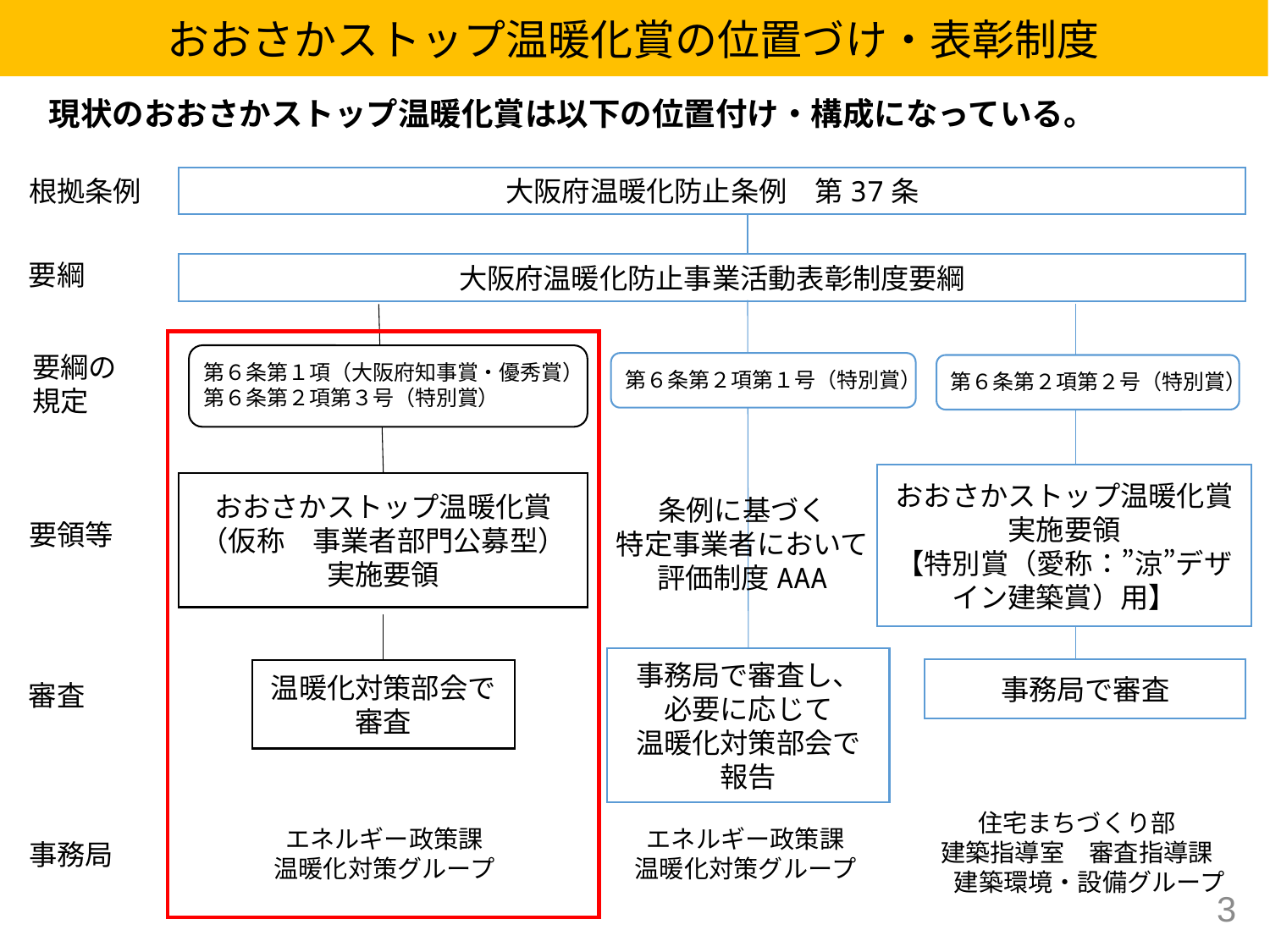

おおさかストップ温暖化賞の位置づけ・表彰制度
現状のおおさかストップ温暖化賞は以下の位置付け・構成になっている。
根拠条例
大阪府温暖化防止条例　第37条
要綱
大阪府温暖化防止事業活動表彰制度要綱

要綱の
規定

第６条第１項（大阪府知事賞・優秀賞）
第６条第２項第３号（特別賞）

第６条第２項第１号（特別賞）
第６条第２項第２号（特別賞）
おおさかストップ温暖化賞
実施要領
【特別賞（愛称：”涼”デザイン建築賞）用】
おおさかストップ温暖化賞
（仮称　事業者部門公募型）
実施要領
条例に基づく
特定事業者において
評価制度AAA
要領等
事務局で審査し、
必要に応じて
温暖化対策部会で
報告
事務局で審査
温暖化対策部会で審査
審査
住宅まちづくり部
建築指導室　審査指導課
　建築環境・設備グループ
エネルギー政策課
温暖化対策グループ
エネルギー政策課
温暖化対策グループ
事務局
3